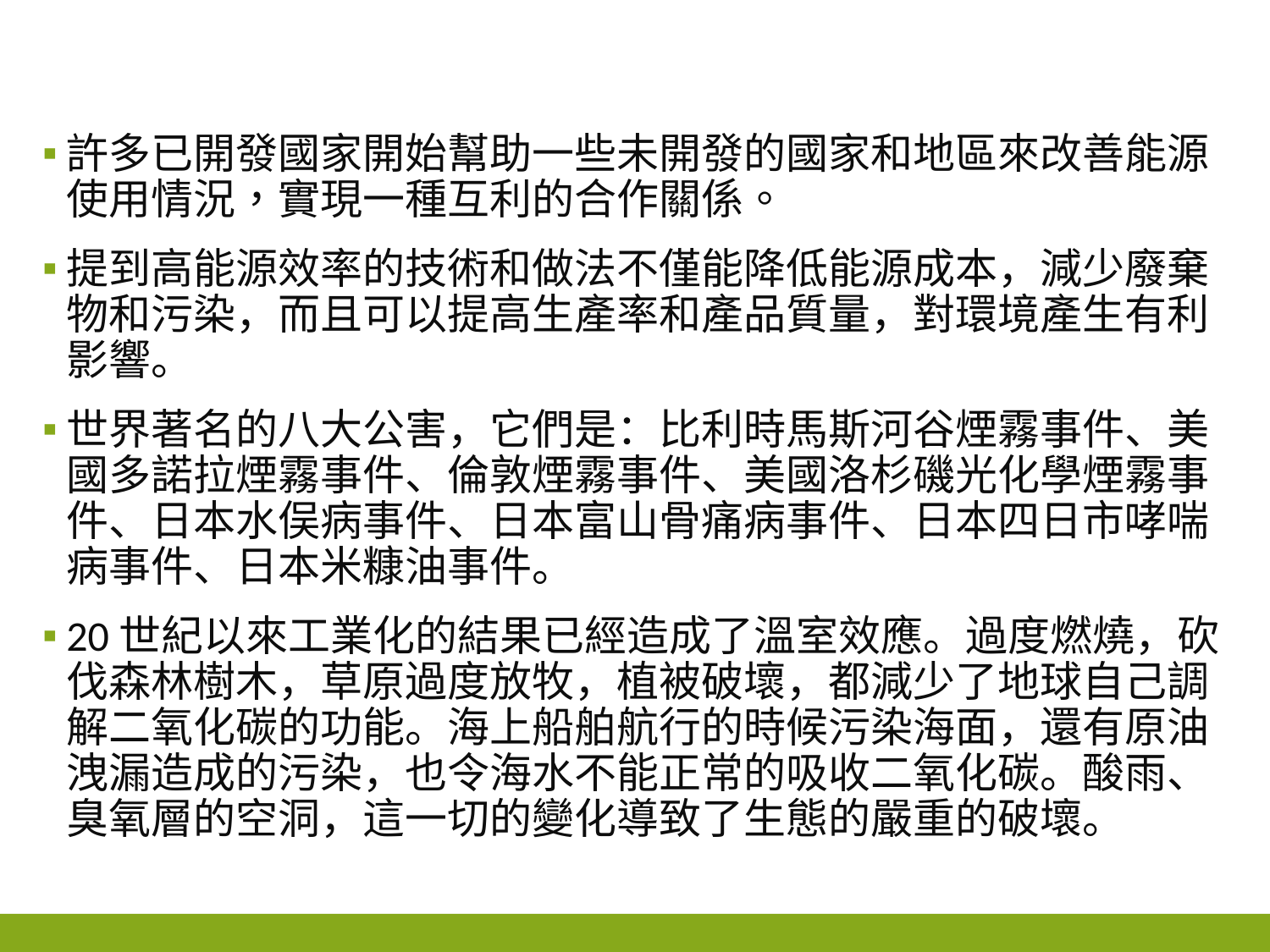

#
許多已開發國家開始幫助一些未開發的國家和地區來改善能源使用情況，實現一種互利的合作關係。
提到高能源效率的技術和做法不僅能降低能源成本，減少廢棄物和污染，而且可以提高生產率和產品質量，對環境產生有利影響。
世界著名的八大公害，它們是：比利時馬斯河谷煙霧事件、美國多諾拉煙霧事件、倫敦煙霧事件、美國洛杉磯光化學煙霧事件、日本水俣病事件、日本富山骨痛病事件、日本四日市哮喘病事件、日本米糠油事件。
20世紀以來工業化的結果已經造成了溫室效應。過度燃燒，砍伐森林樹木，草原過度放牧，植被破壞，都減少了地球自己調解二氧化碳的功能。海上船舶航行的時候污染海面，還有原油洩漏造成的污染，也令海水不能正常的吸收二氧化碳。酸雨、臭氧層的空洞，這一切的變化導致了生態的嚴重的破壞。